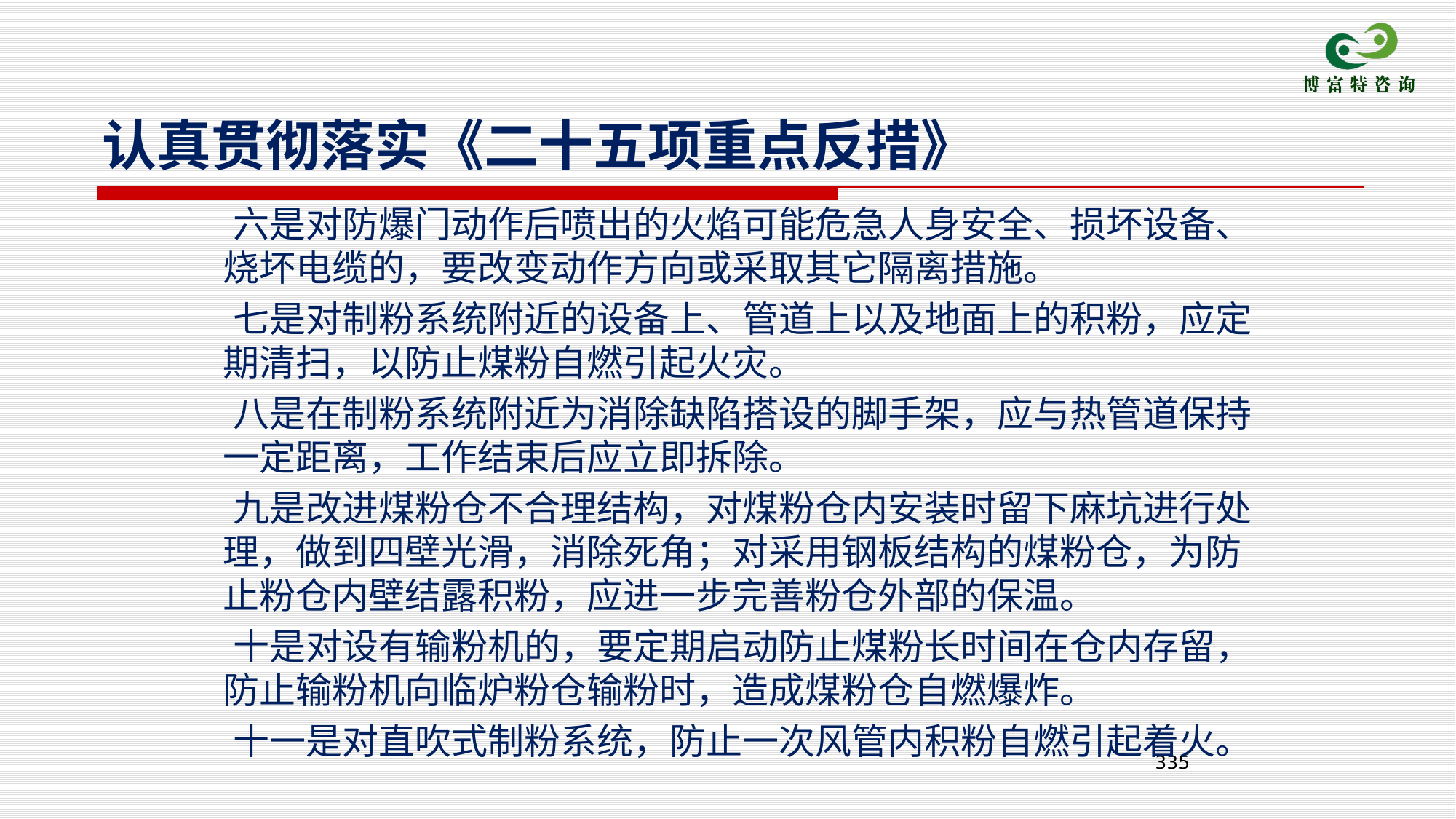

认真贯彻落实《二十五项重点反措》
       六是对防爆门动作后喷出的火焰可能危急人身安全、损坏设备、烧坏电缆的，要改变动作方向或采取其它隔离措施。
       七是对制粉系统附近的设备上、管道上以及地面上的积粉，应定期清扫，以防止煤粉自燃引起火灾。
       八是在制粉系统附近为消除缺陷搭设的脚手架，应与热管道保持一定距离，工作结束后应立即拆除。
       九是改进煤粉仓不合理结构，对煤粉仓内安装时留下麻坑进行处理，做到四壁光滑，消除死角；对采用钢板结构的煤粉仓，为防止粉仓内壁结露积粉，应进一步完善粉仓外部的保温。
       十是对设有输粉机的，要定期启动防止煤粉长时间在仓内存留，防止输粉机向临炉粉仓输粉时，造成煤粉仓自燃爆炸。
       十一是对直吹式制粉系统，防止一次风管内积粉自燃引起着火。

335